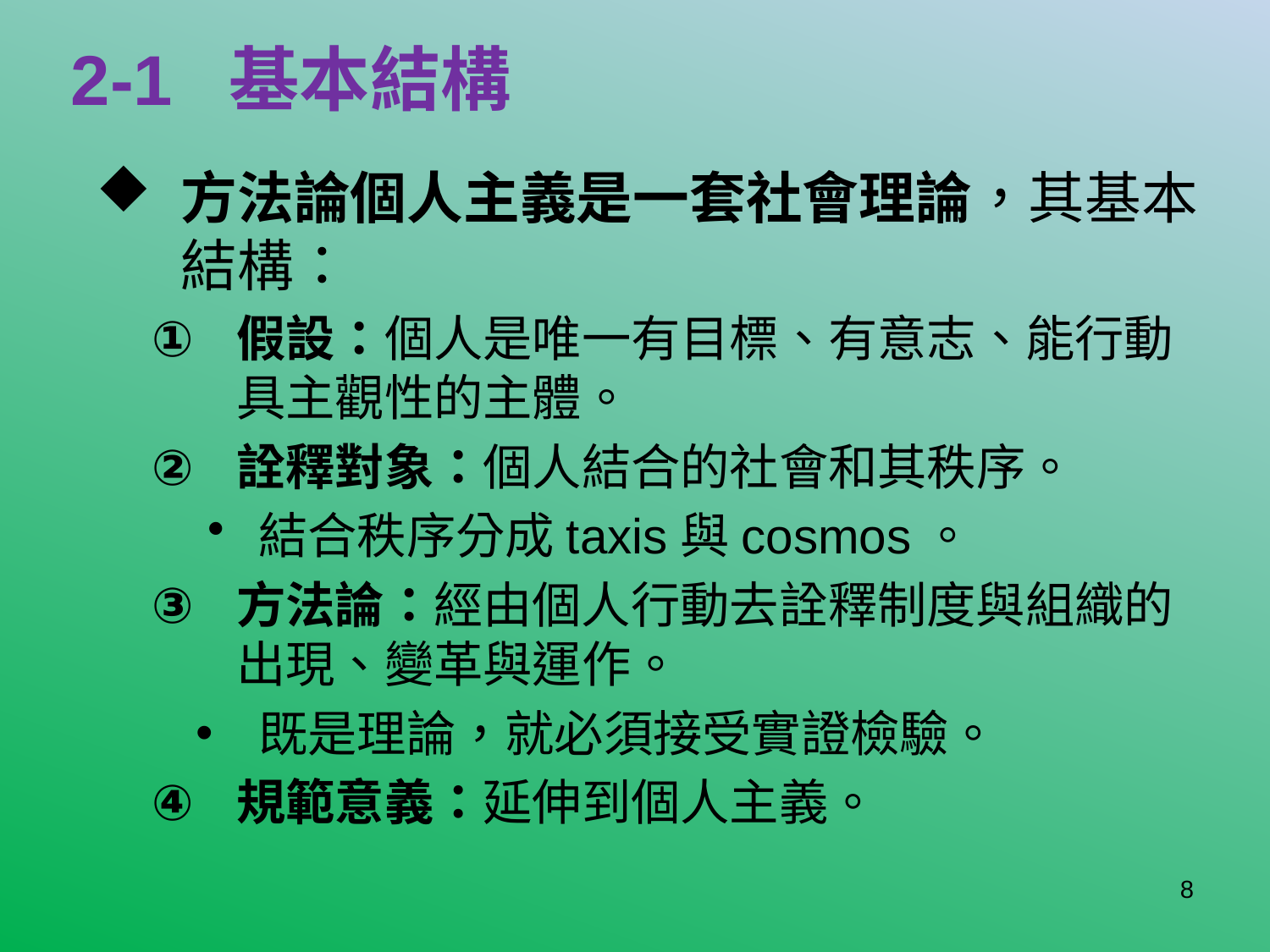

# 2-1  基本結構
方法論個人主義是一套社會理論，其基本結構：
假設：個人是唯一有目標、有意志、能行動具主觀性的主體。
詮釋對象：個人結合的社會和其秩序。
結合秩序分成taxis與cosmos。
方法論：經由個人行動去詮釋制度與組織的出現、變革與運作。
既是理論，就必須接受實證檢驗。
規範意義：延伸到個人主義。
8